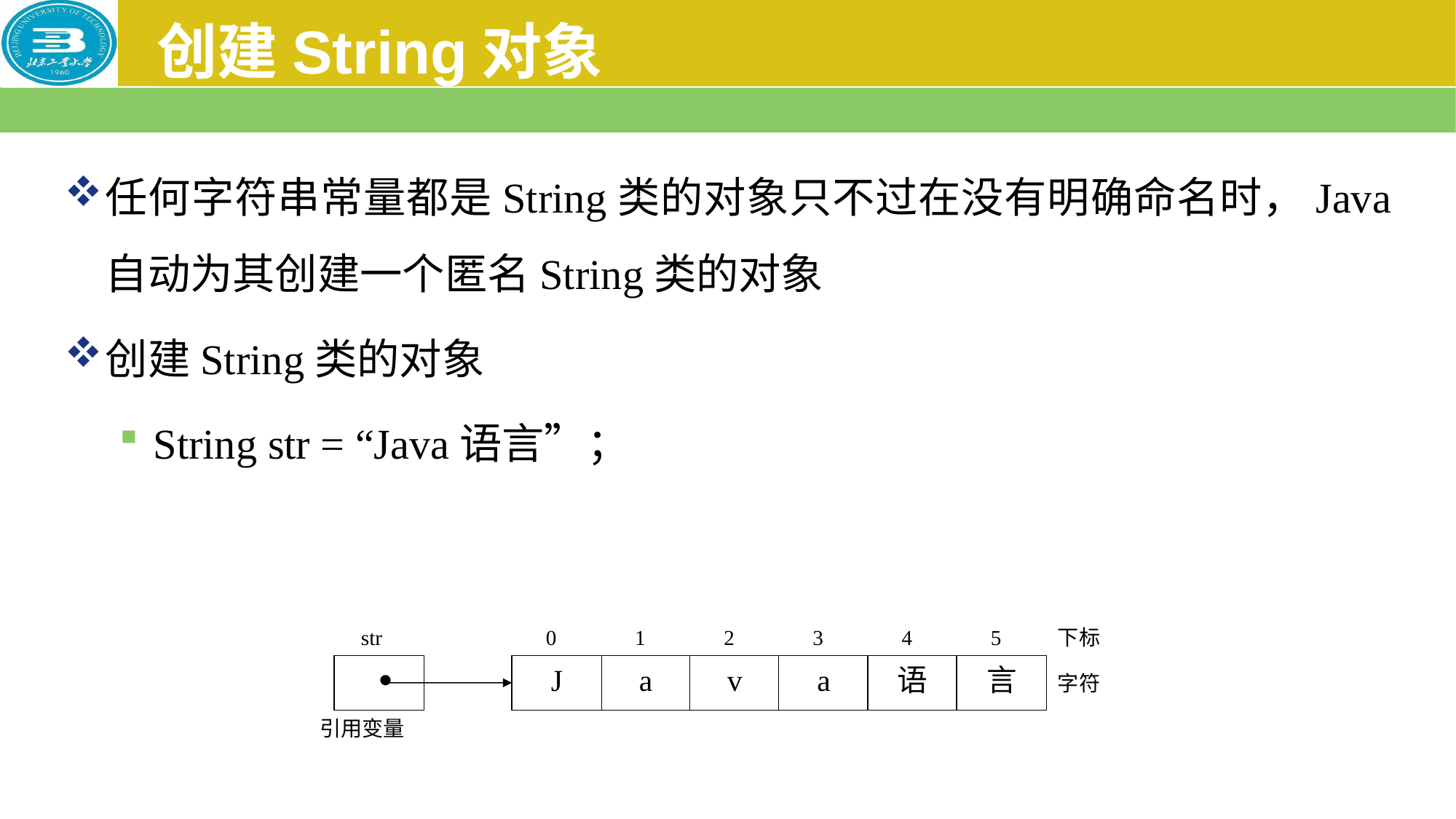

# 创建String对象
任何字符串常量都是String类的对象只不过在没有明确命名时，Java自动为其创建一个匿名String类的对象
创建String类的对象
String str = “Java语言”；
str
0
1
2
3
4
5
下标
 •
J
a
v
a
语
言
字符
引用变量